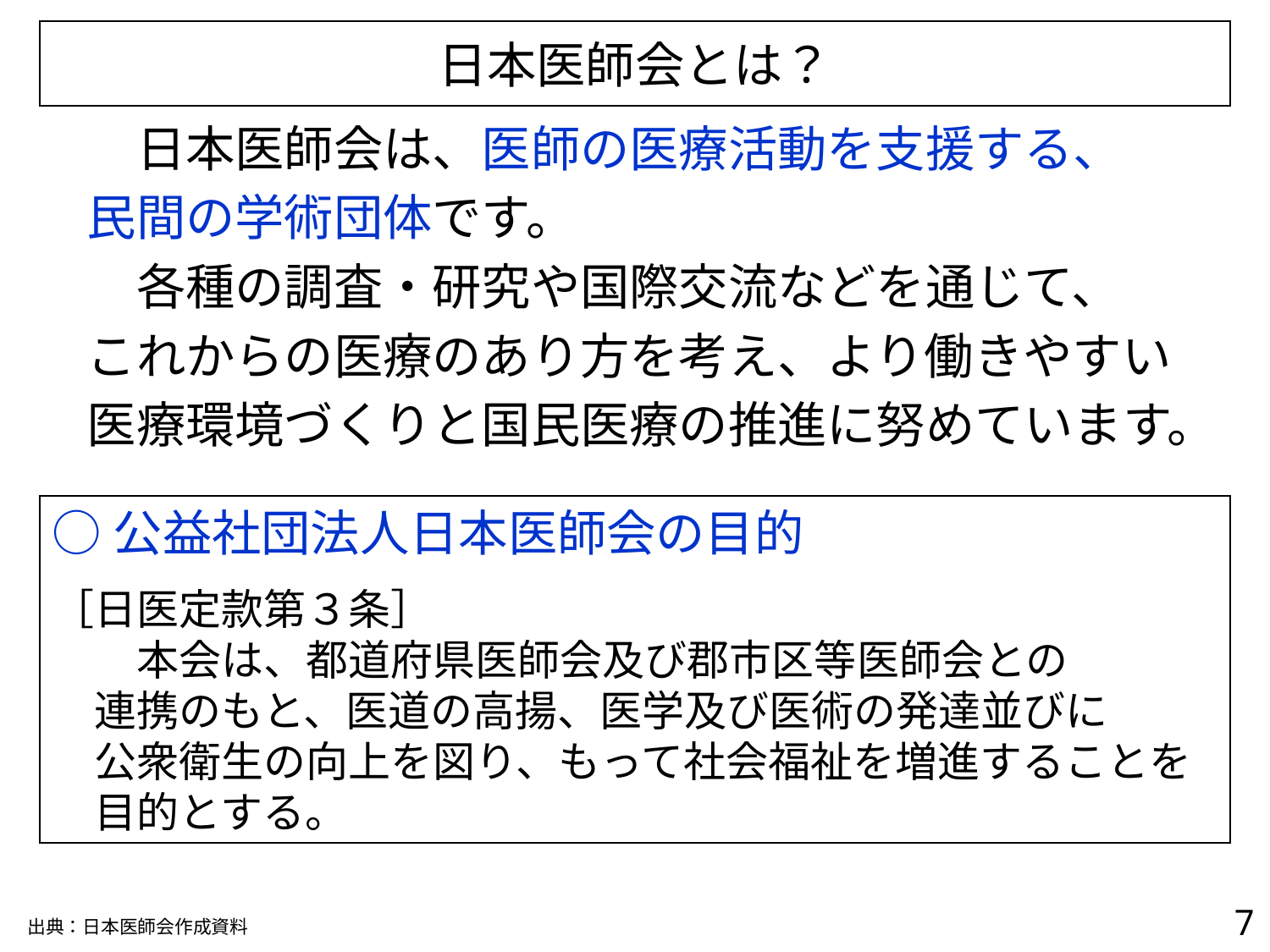

日本医師会とは？
　日本医師会は、医師の医療活動を支援する、
民間の学術団体です。
　各種の調査・研究や国際交流などを通じて、
これからの医療のあり方を考え、より働きやすい
医療環境づくりと国民医療の推進に努めています。
○公益社団法人日本医師会の目的

［日医定款第３条］
　　本会は、都道府県医師会及び郡市区等医師会との
　連携のもと、医道の高揚、医学及び医術の発達並びに
　公衆衛生の向上を図り、もって社会福祉を増進することを
　目的とする。
7
出典：日本医師会作成資料